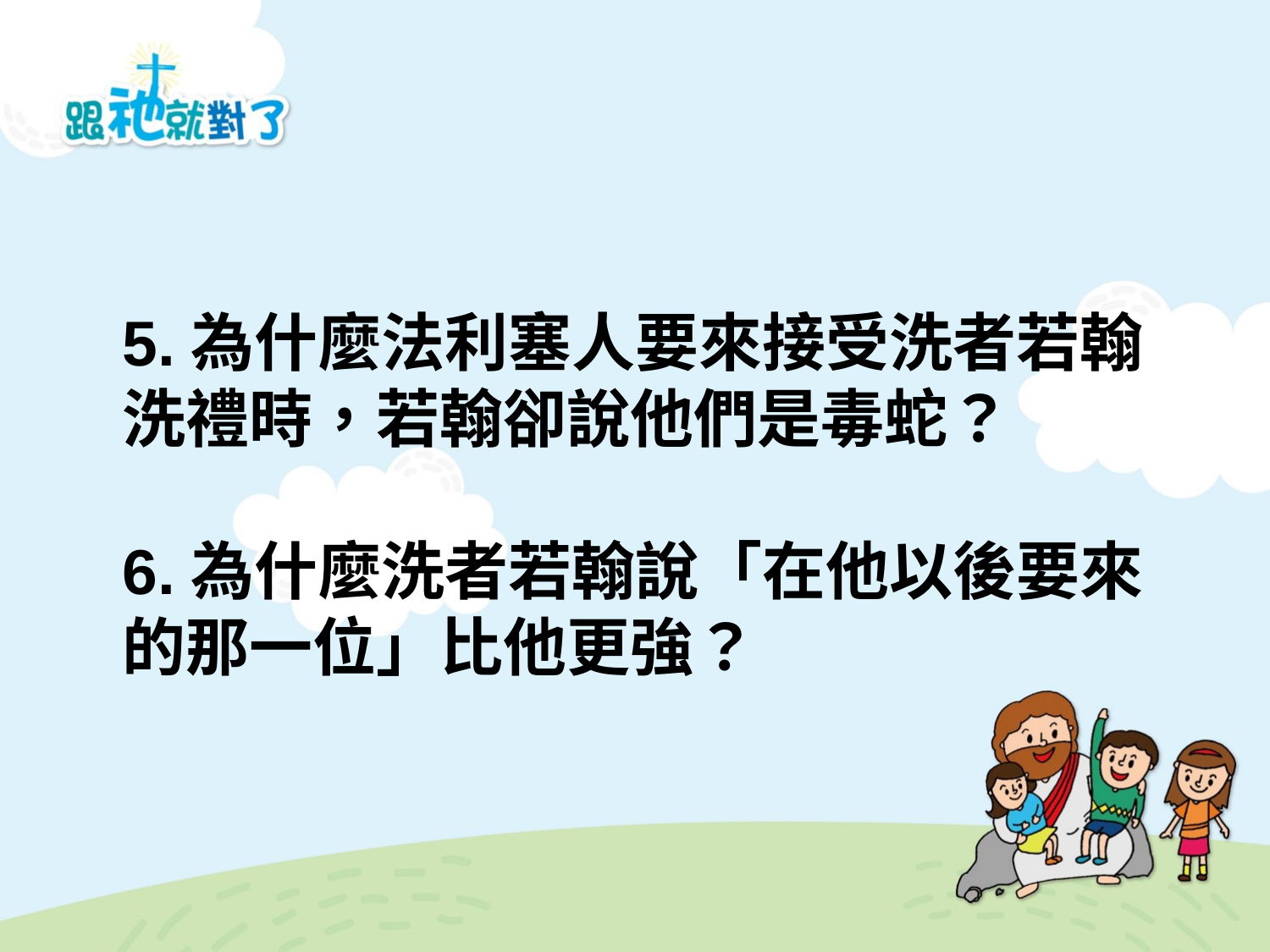

5.為什麼法利塞人要來接受洗者若翰洗禮時，若翰卻說他們是毒蛇？

6.為什麼洗者若翰說「在他以後要來的那一位」比他更強？